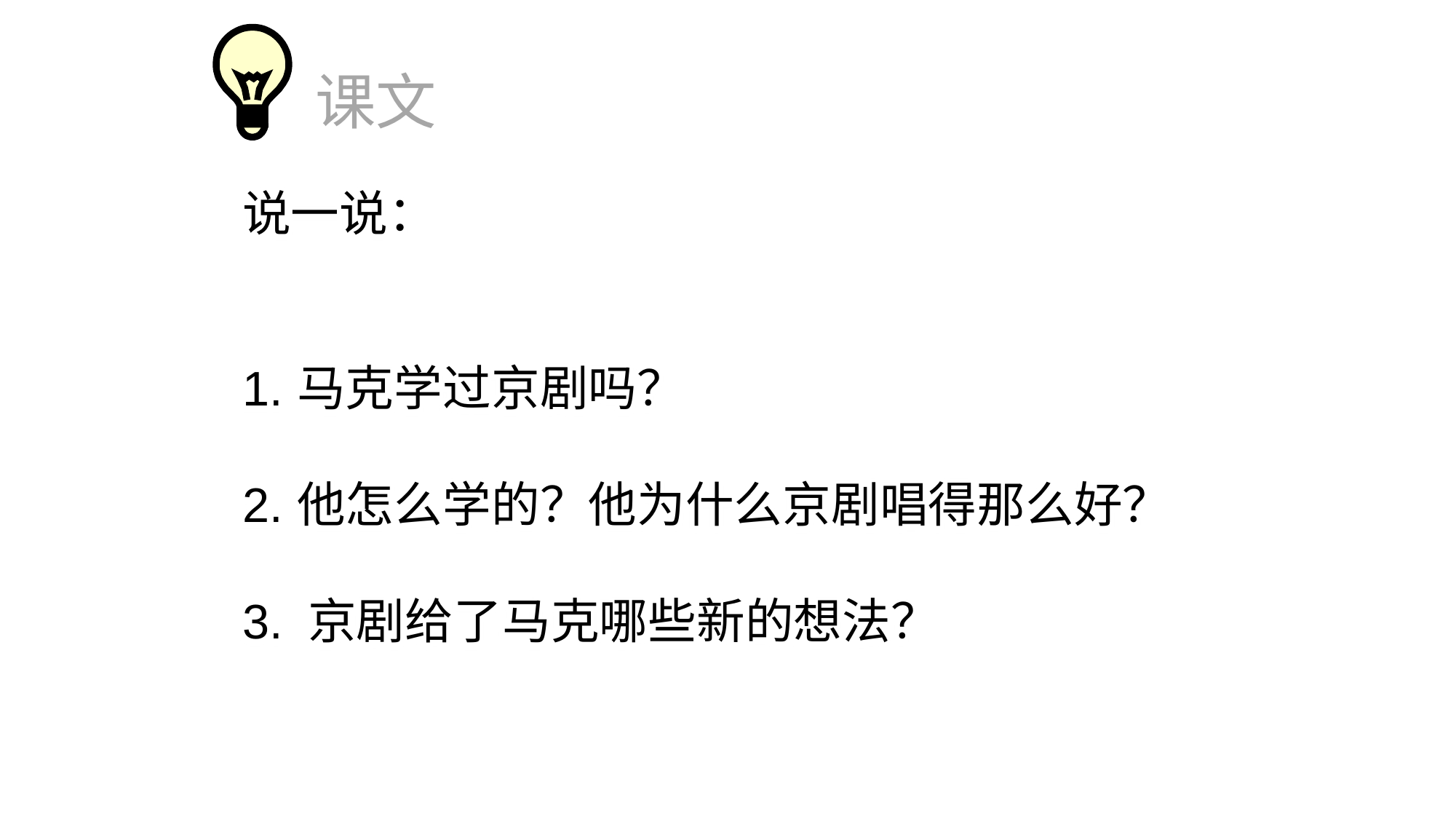

课文
说一说：

马克学过京剧吗？

他怎么学的？他为什么京剧唱得那么好？

3. 京剧给了马克哪些新的想法？